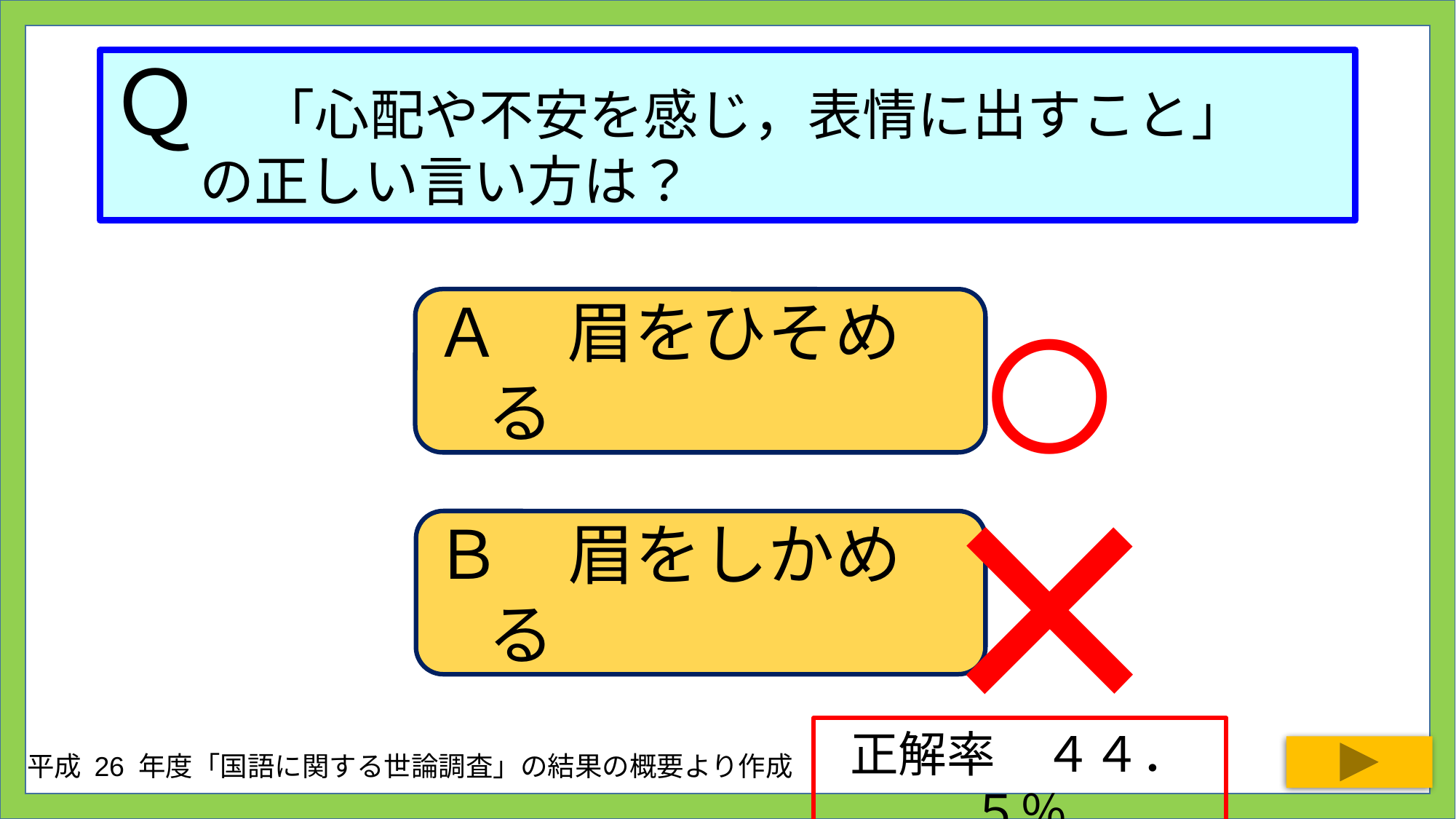

# Ｑ　「心配や不安を感じ，表情に出すこと」 の正しい言い方は？
○
Ａ　眉をひそめる
×
Ｂ　眉をしかめる
正解率　４４．５％

平成 26 年度「国語に関する世論調査」の結果の概要より作成